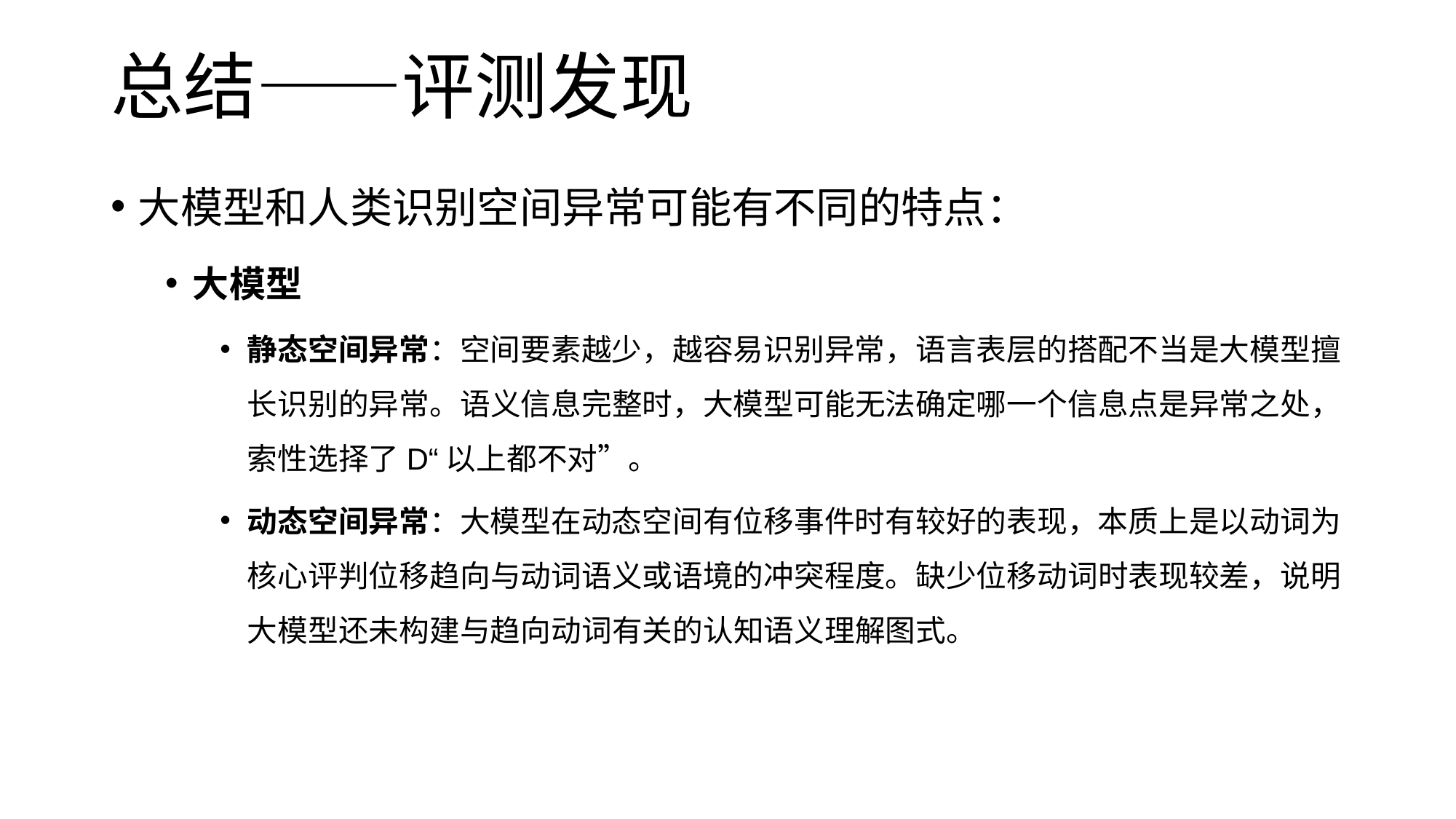

# 总结——评测发现
大模型和人类识别空间异常可能有不同的特点：
大模型
静态空间异常：空间要素越少，越容易识别异常，语言表层的搭配不当是大模型擅长识别的异常。语义信息完整时，大模型可能无法确定哪一个信息点是异常之处，索性选择了D“以上都不对”。
动态空间异常：大模型在动态空间有位移事件时有较好的表现，本质上是以动词为核心评判位移趋向与动词语义或语境的冲突程度。缺少位移动词时表现较差，说明大模型还未构建与趋向动词有关的认知语义理解图式。